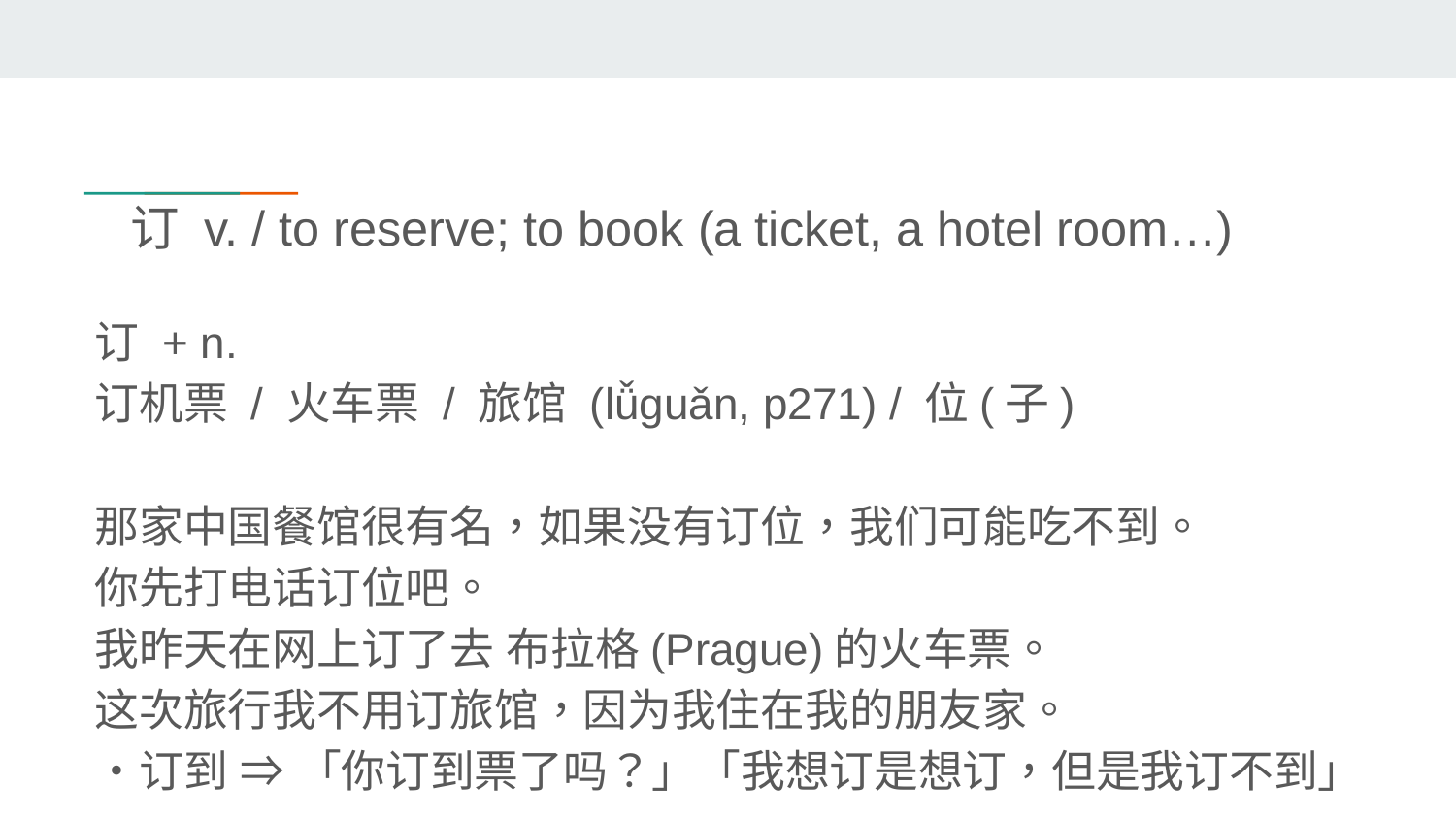

# 订 v. / to reserve; to book (a ticket, a hotel room…)

订 + n.
订机票 / 火车票 / 旅馆 (lǚguǎn, p271) / 位(子)

那家中国餐馆很有名，如果没有订位，我们可能吃不到。
你先打电话订位吧。
我昨天在网上订了去 布拉格(Prague)的火车票。
这次旅行我不用订旅馆，因为我住在我的朋友家。
・订到 ⇒ 「你订到票了吗？」「我想订是想订，但是我订不到」